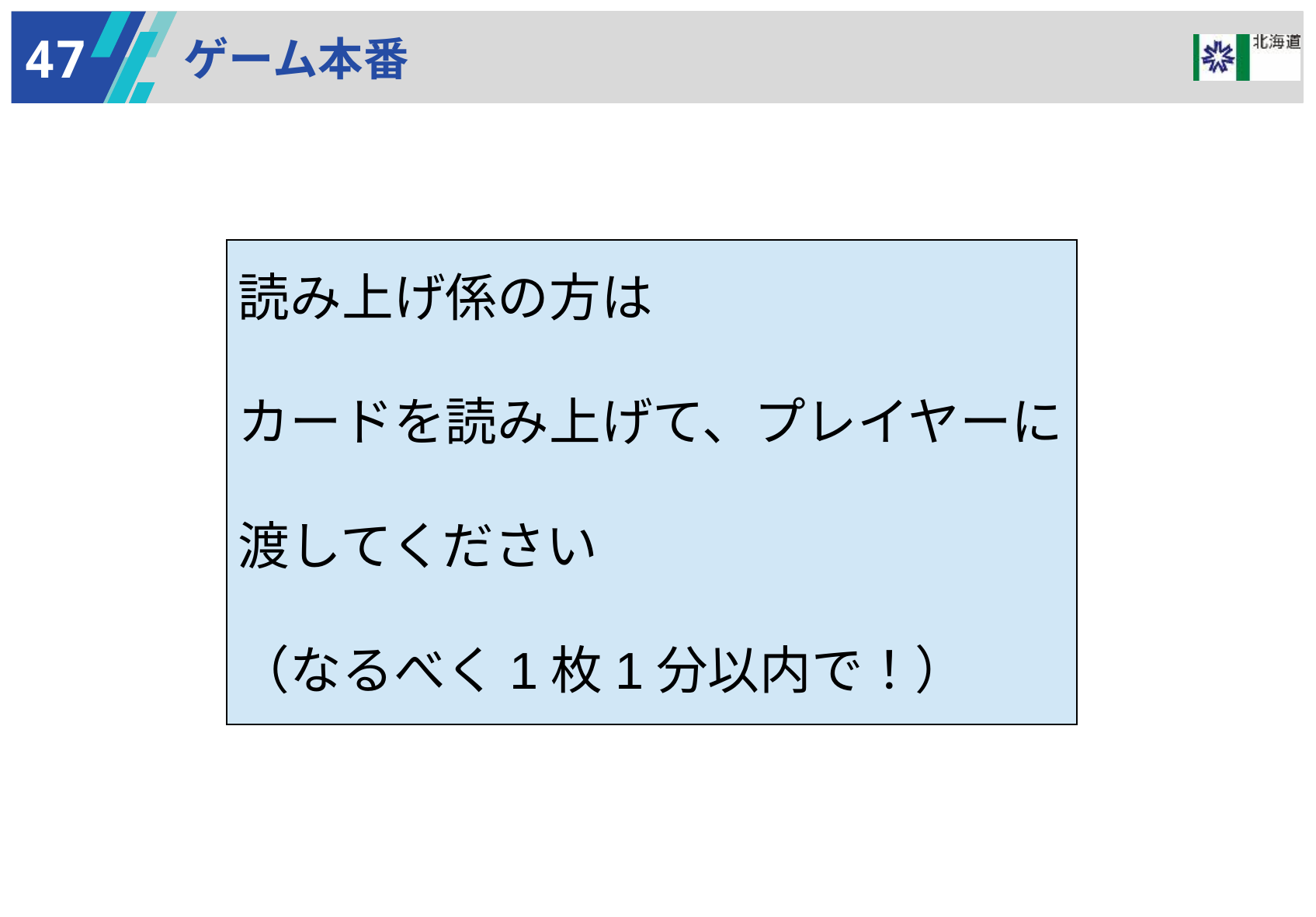

47
ゲーム本番
読み上げ係の方は

カードを読み上げて、プレイヤーに

渡してください

（なるべく1枚1分以内で！）